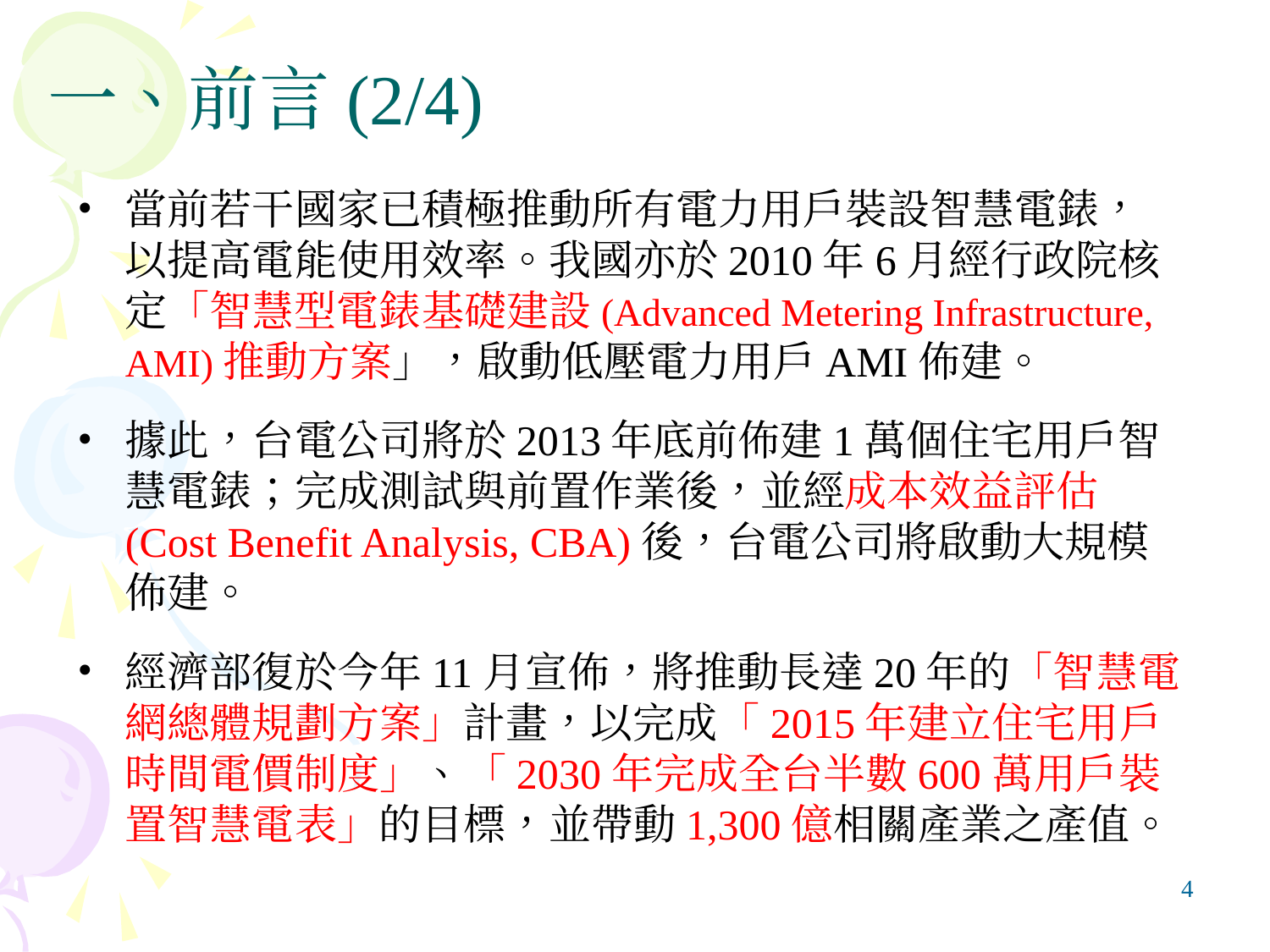

# 一、前言(2/4)
當前若干國家已積極推動所有電力用戶裝設智慧電錶，以提高電能使用效率。我國亦於2010年6月經行政院核定「智慧型電錶基礎建設(Advanced Metering Infrastructure, AMI)推動方案」，啟動低壓電力用戶AMI佈建。

據此，台電公司將於2013年底前佈建1萬個住宅用戶智慧電錶；完成測試與前置作業後，並經成本效益評估(Cost Benefit Analysis, CBA)後，台電公司將啟動大規模佈建。

經濟部復於今年11月宣佈，將推動長達20年的「智慧電網總體規劃方案」計畫，以完成「2015年建立住宅用戶時間電價制度」、「2030年完成全台半數600萬用戶裝置智慧電表」的目標，並帶動1,300億相關產業之產值。
4